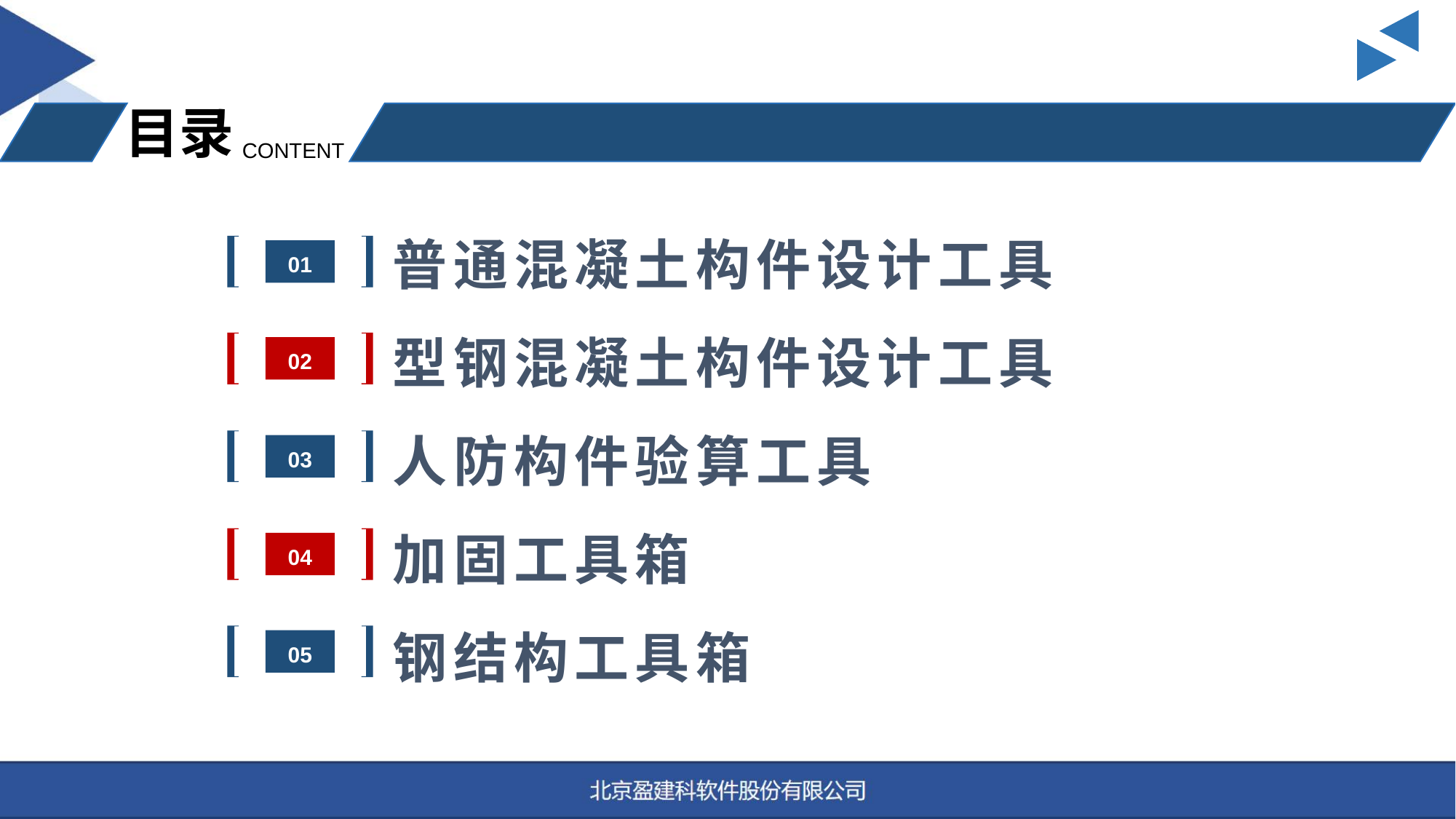

目录

目录

CONTENT
普通混凝土构件设计工具
型钢混凝土构件设计工具 
人防构件验算工具
加固工具箱
钢结构工具箱

01

02

03

04

05